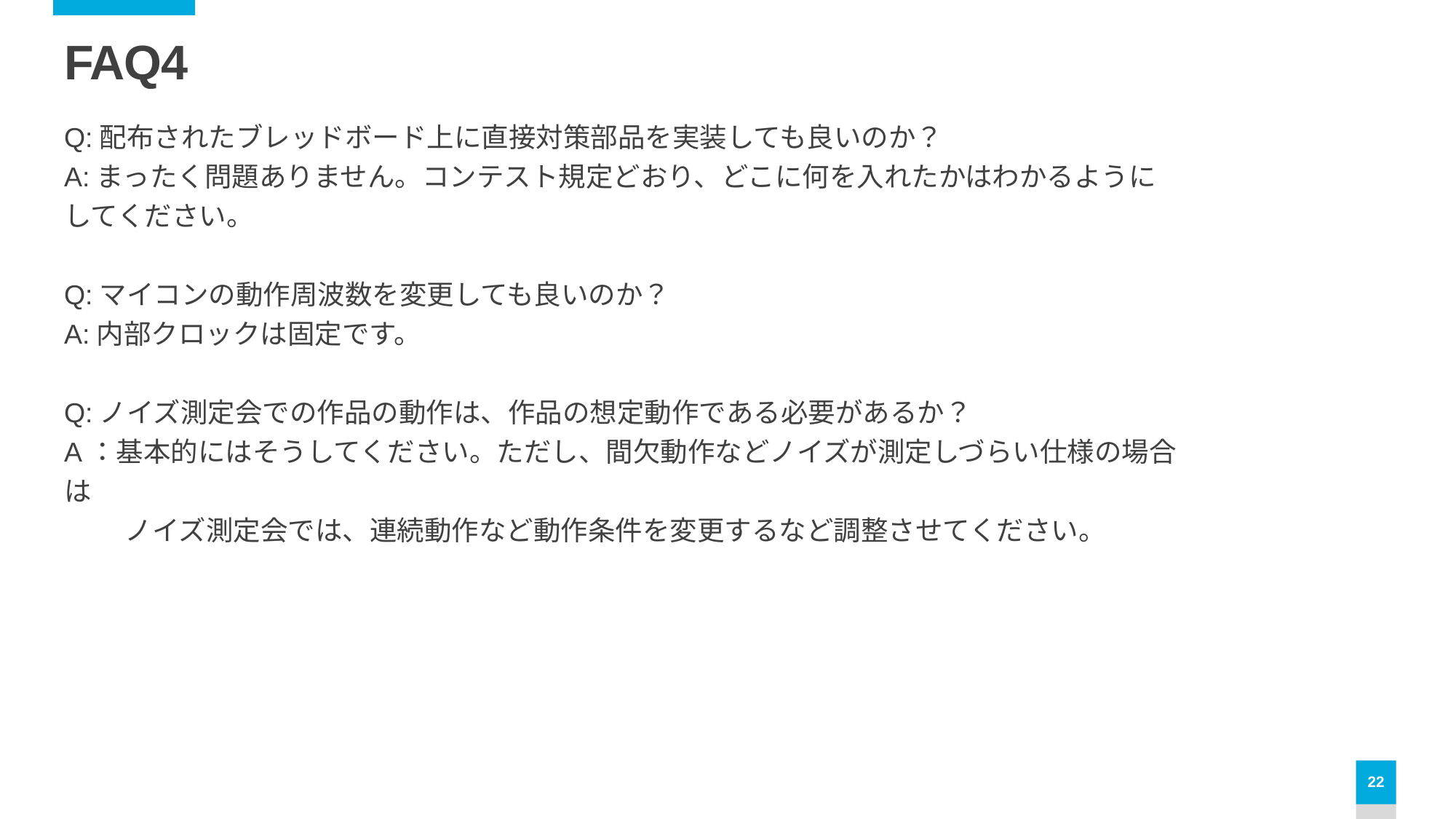

# FAQ4
Q:配布されたブレッドボード上に直接対策部品を実装しても良いのか？
A:まったく問題ありません。コンテスト規定どおり、どこに何を入れたかはわかるようにしてください。

Q:マイコンの動作周波数を変更しても良いのか？
A:内部クロックは固定です。

Q:ノイズ測定会での作品の動作は、作品の想定動作である必要があるか？
A：基本的にはそうしてください。ただし、間欠動作などノイズが測定しづらい仕様の場合は
　　 ノイズ測定会では、連続動作など動作条件を変更するなど調整させてください。